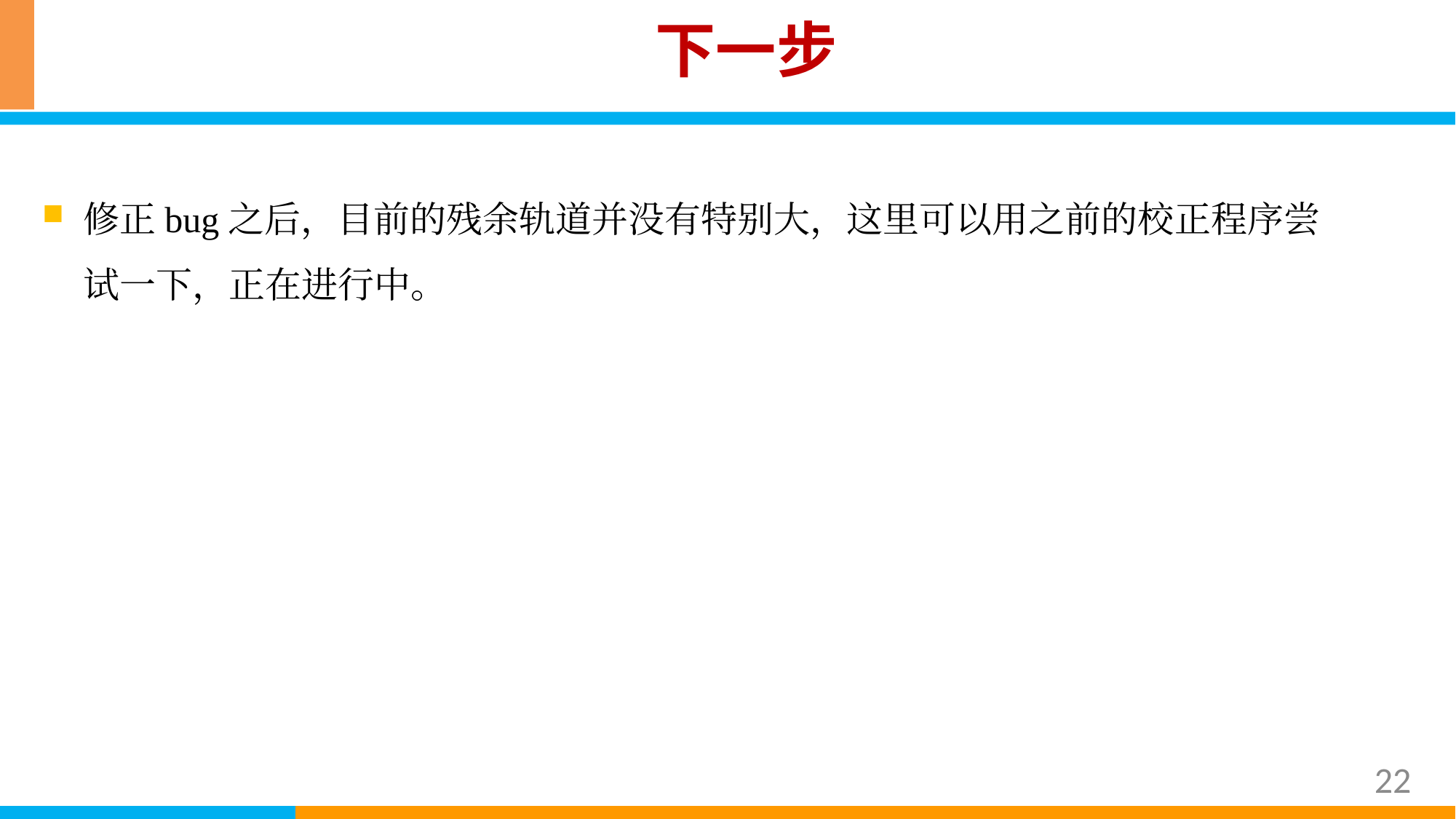

下一步
修正bug之后，目前的残余轨道并没有特别大，这里可以用之前的校正程序尝试一下，正在进行中。

22